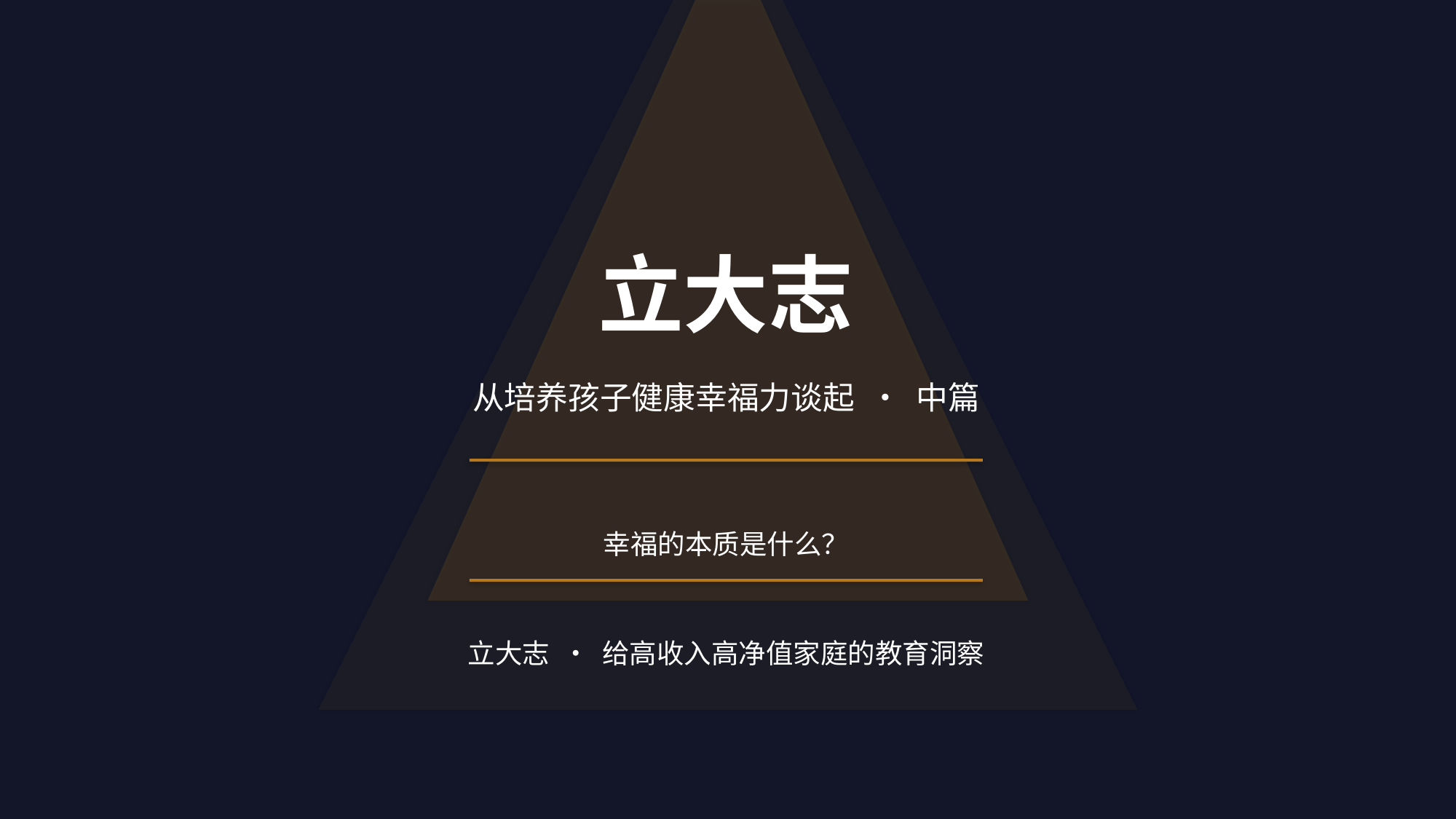

立大志
从培养孩子健康幸福力谈起 · 中篇

幸福的本质是什么？

立大志 · 给高收入高净值家庭的教育洞察